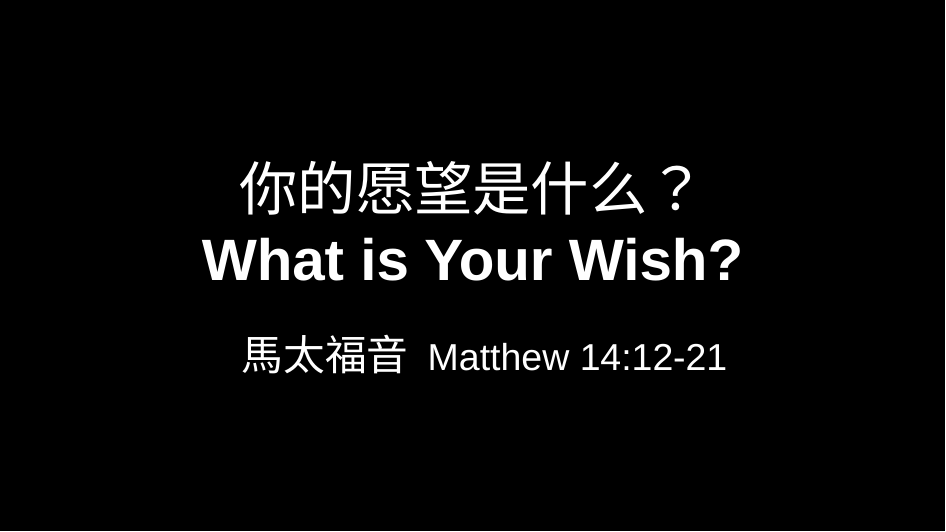

# 你的愿望是什么？ What is Your Wish?
馬太福音 Matthew 14:12-21